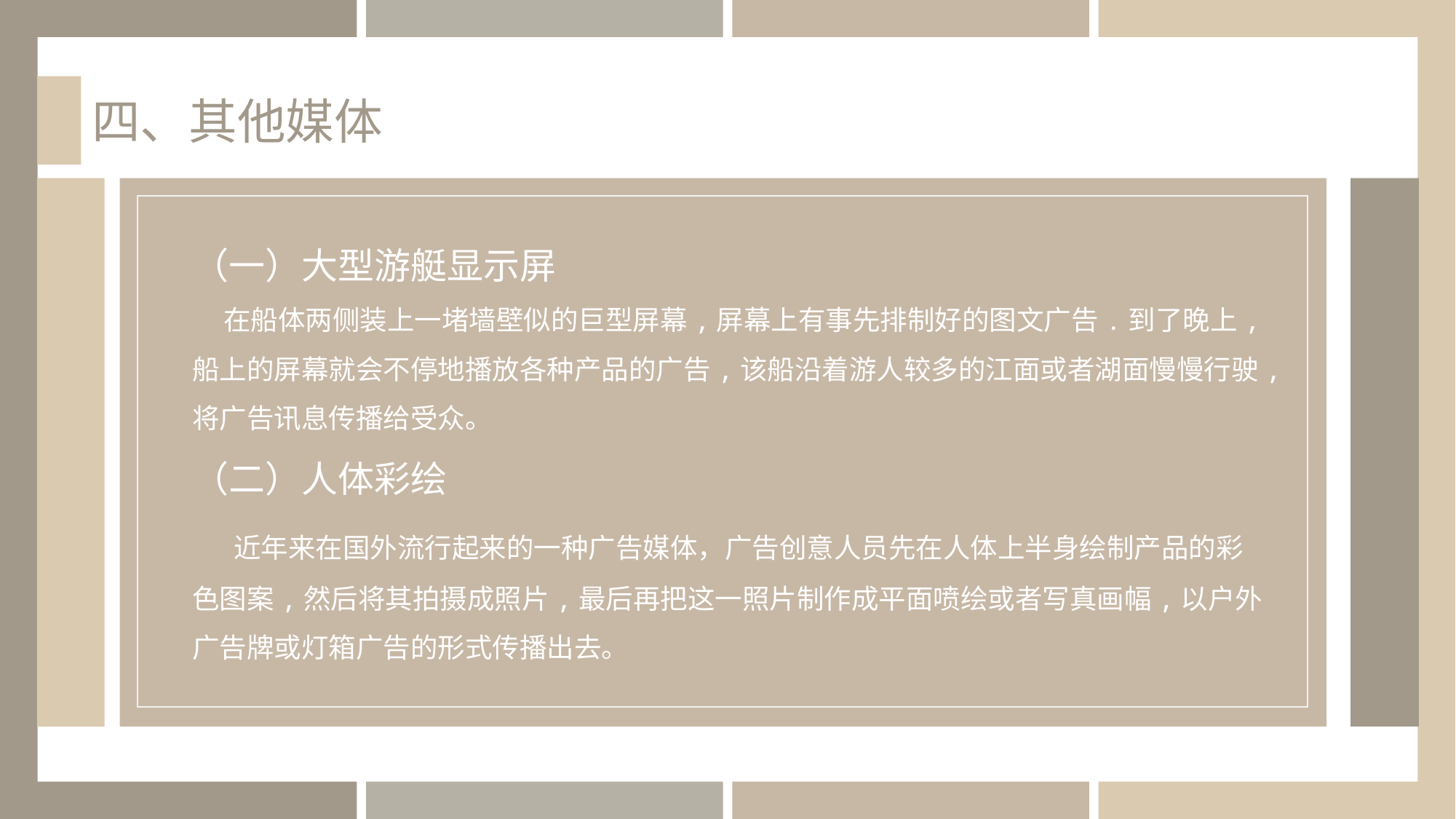

四、其他媒体

（一）大型游艇显示屏
    在船体两侧装上一堵墙壁似的巨型屏幕,屏幕上有事先排制好的图文广告.到了晚上,船上的屏幕就会不停地播放各种产品的广告,该船沿着游人较多的江面或者湖面慢慢行驶,将广告讯息传播给受众。
（二）人体彩绘
    近年来在国外流行起来的一种广告媒体，广告创意人员先在人体上半身绘制产品的彩色图案,然后将其拍摄成照片,最后再把这一照片制作成平面喷绘或者写真画幅,以户外广告牌或灯箱广告的形式传播出去。